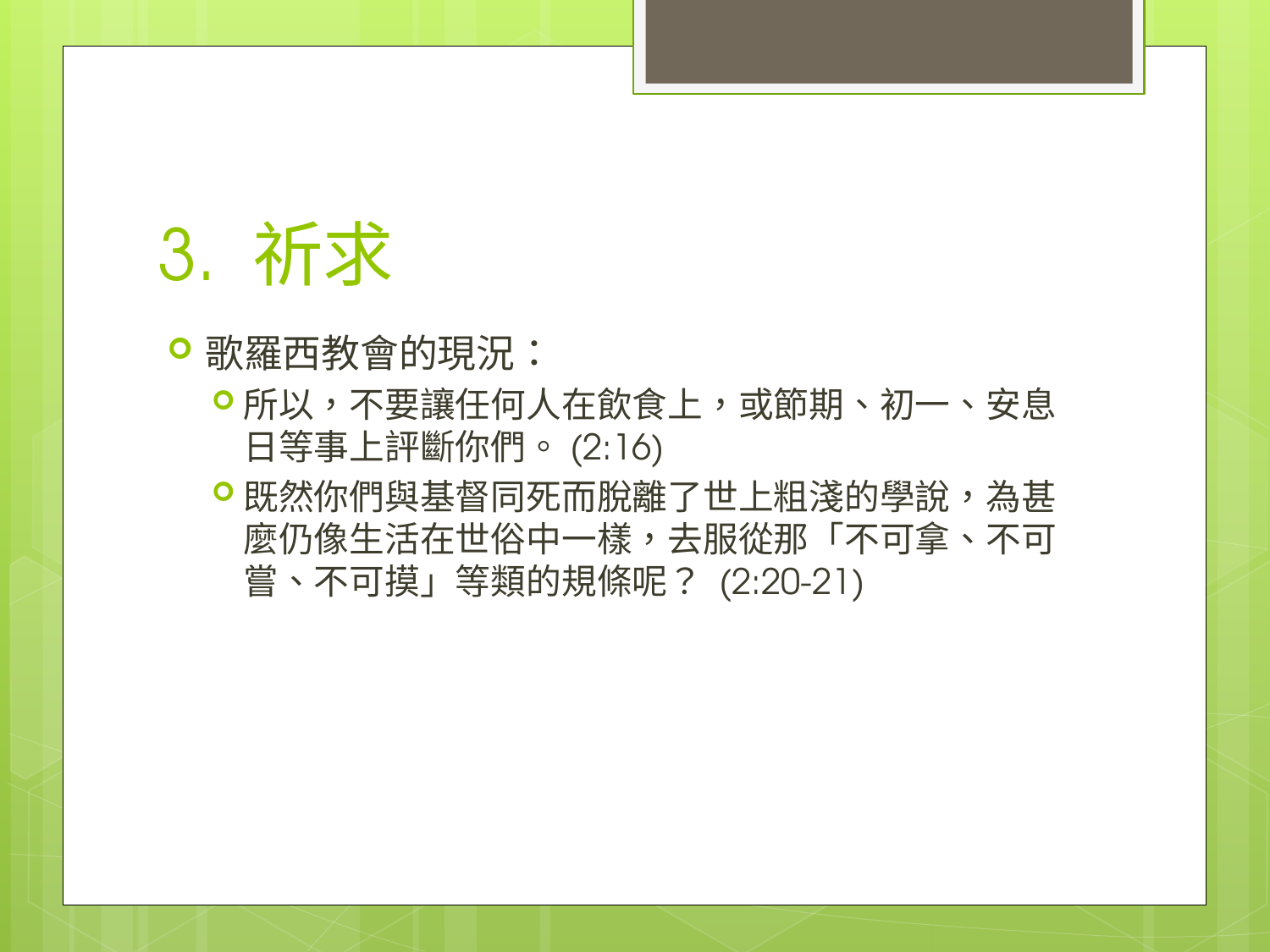

# 3. 祈求
歌羅西教會的現況：
所以，不要讓任何人在飲食上，或節期、初一、安息日等事上評斷你們。(2:16)
既然你們與基督同死而脫離了世上粗淺的學說，為甚麼仍像生活在世俗中一樣，去服從那「不可拿、不可嘗、不可摸」等類的規條呢？ (2:20-21)